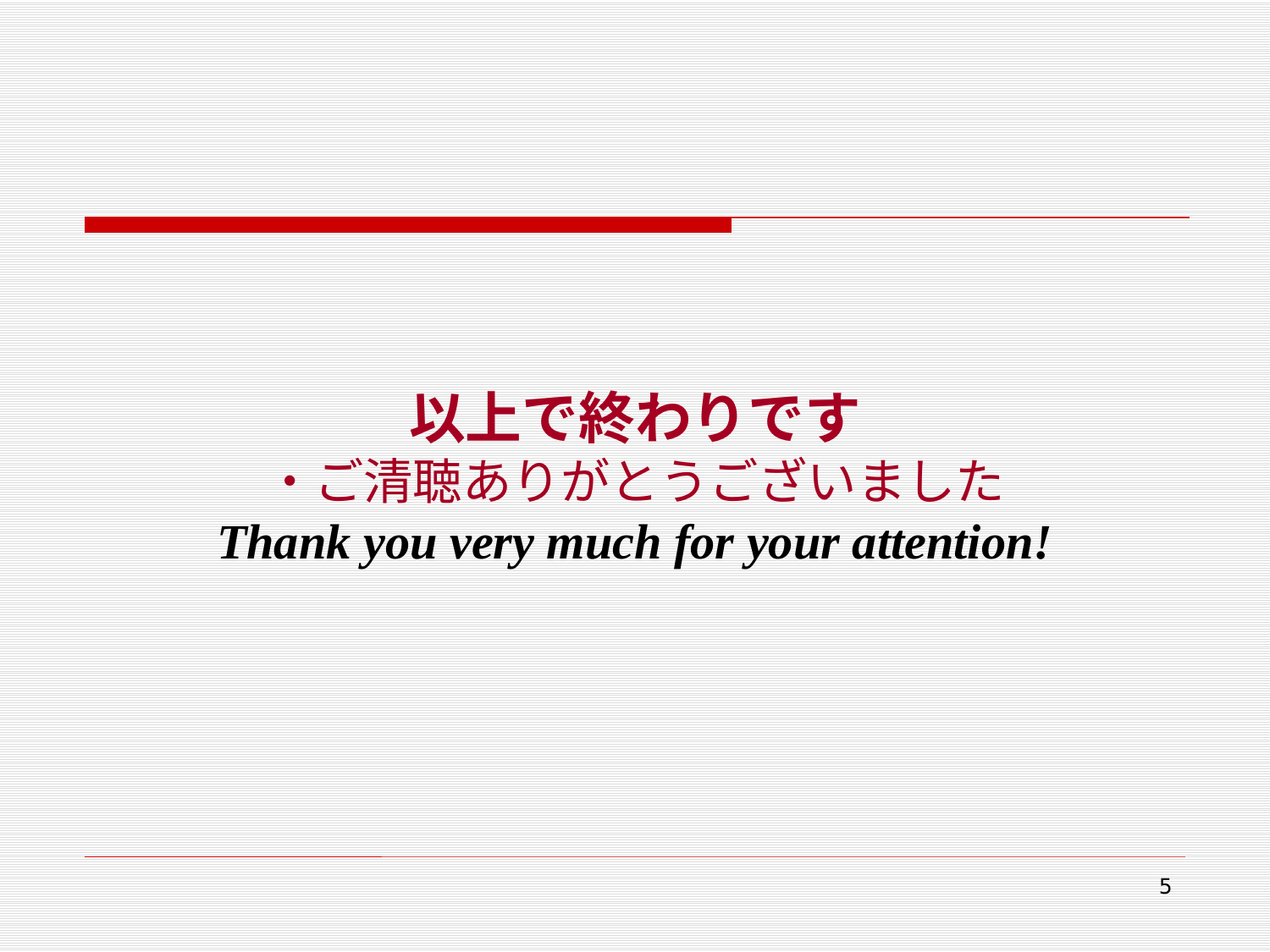

以上で終わりです
・ご清聴ありがとうございました
Thank you very much for your attention!
5